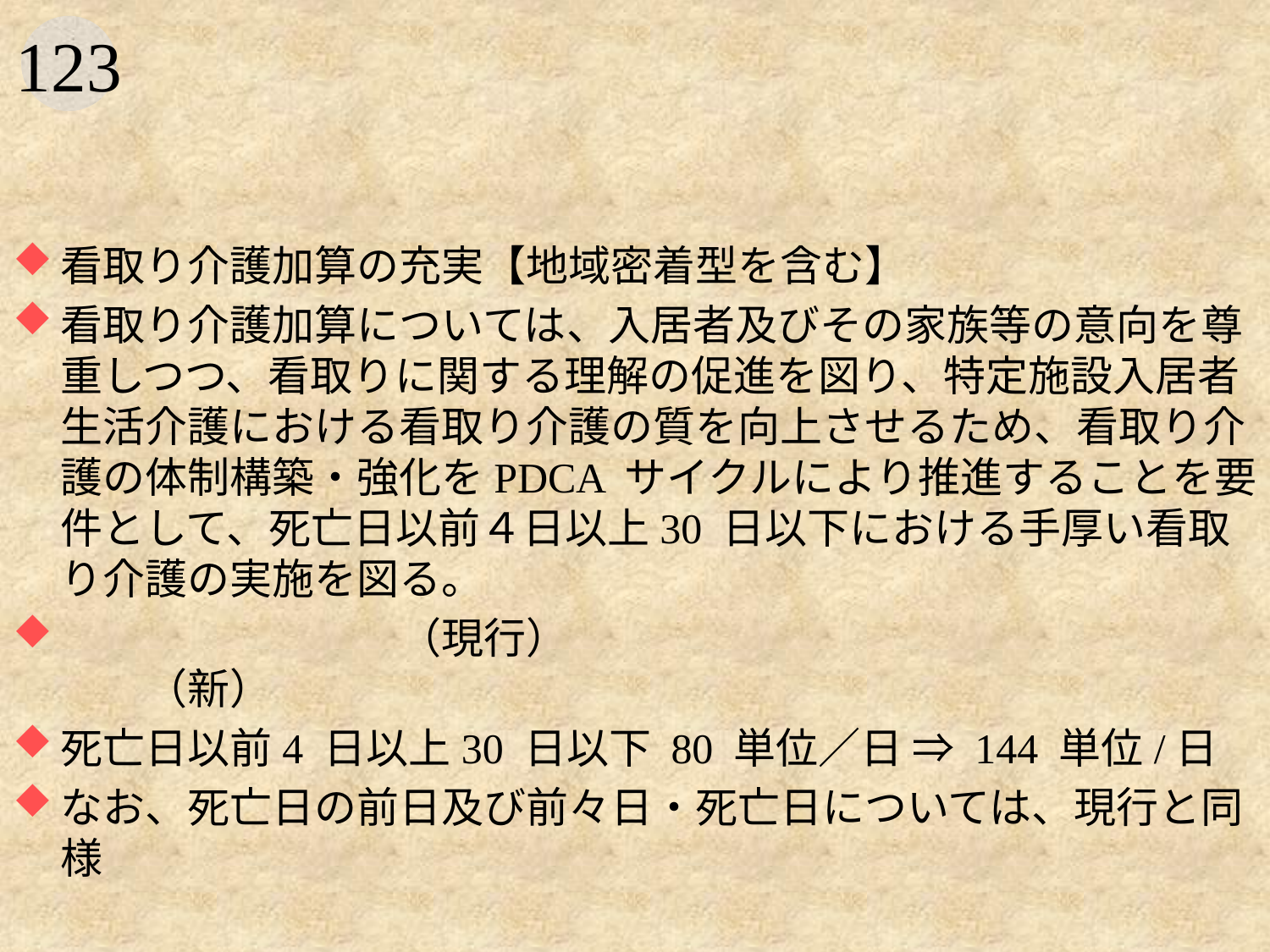

#
看取り介護加算の充実【地域密着型を含む】
看取り介護加算については、入居者及びその家族等の意向を尊重しつつ、看取りに関する理解の促進を図り、特定施設入居者生活介護における看取り介護の質を向上させるため、看取り介護の体制構築・強化をPDCA サイクルにより推進することを要件として、死亡日以前４日以上30 日以下における手厚い看取り介護の実施を図る。
　　　　　　　　（現行） 　　　　　　　　　　　　　　　　　　（新）
死亡日以前4 日以上30 日以下 80 単位／日 ⇒ 144 単位/日
なお、死亡日の前日及び前々日・死亡日については、現行と同様